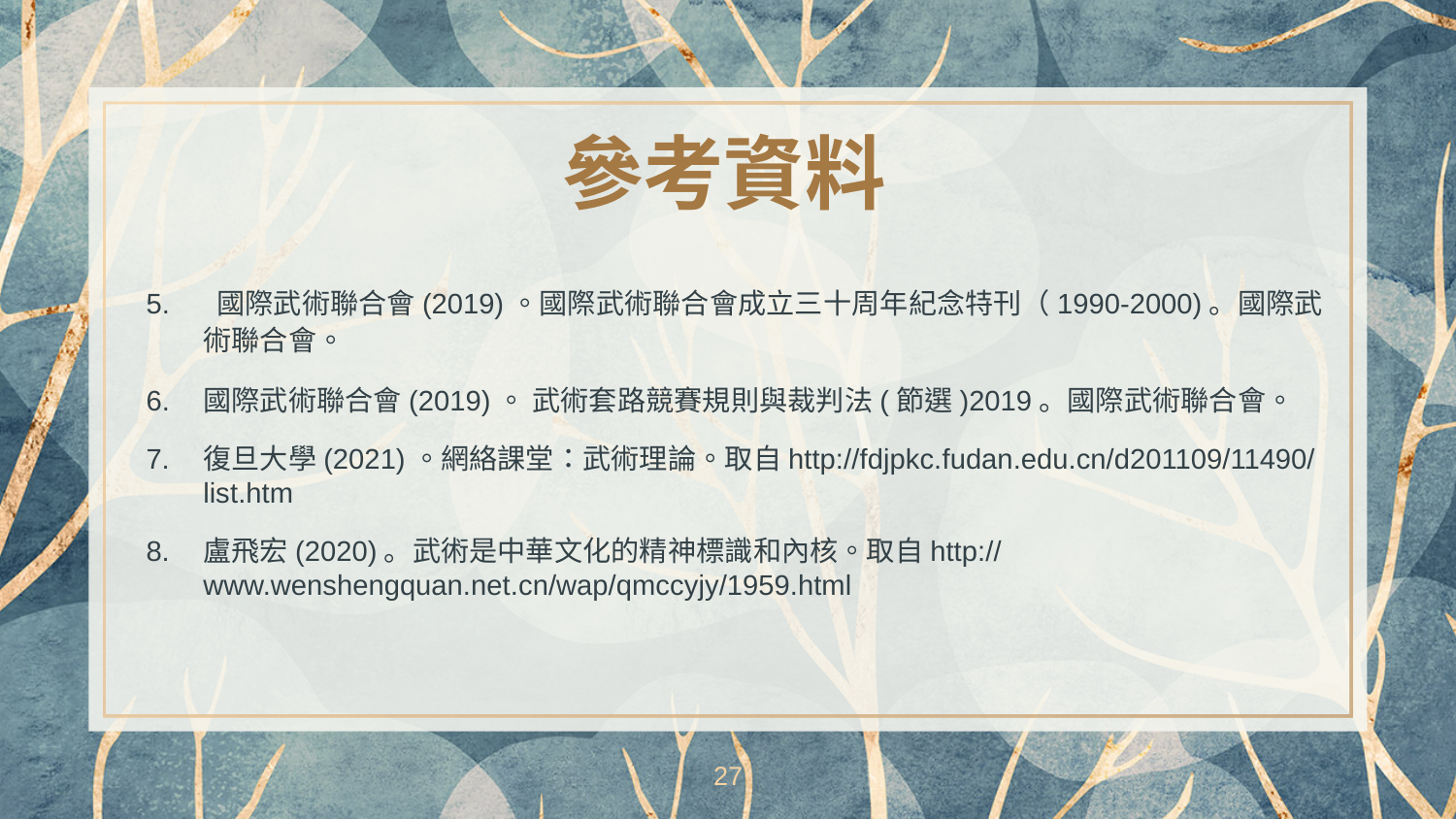

參考資料
5.     國際武術聯合會(2019)。國際武術聯合會成立三十周年紀念特刊（1990-2000)。國際武術聯合會。
6.	國際武術聯合會(2019)。 武術套路競賽規則與裁判法(節選)2019。國際武術聯合會。
復旦大學(2021)。網絡課堂：武術理論。取自http://fdjpkc.fudan.edu.cn/d201109/11490/list.htm
盧飛宏(2020)。武術是中華文化的精神標識和內核。取自http://www.wenshengquan.net.cn/wap/qmccyjy/1959.html

27